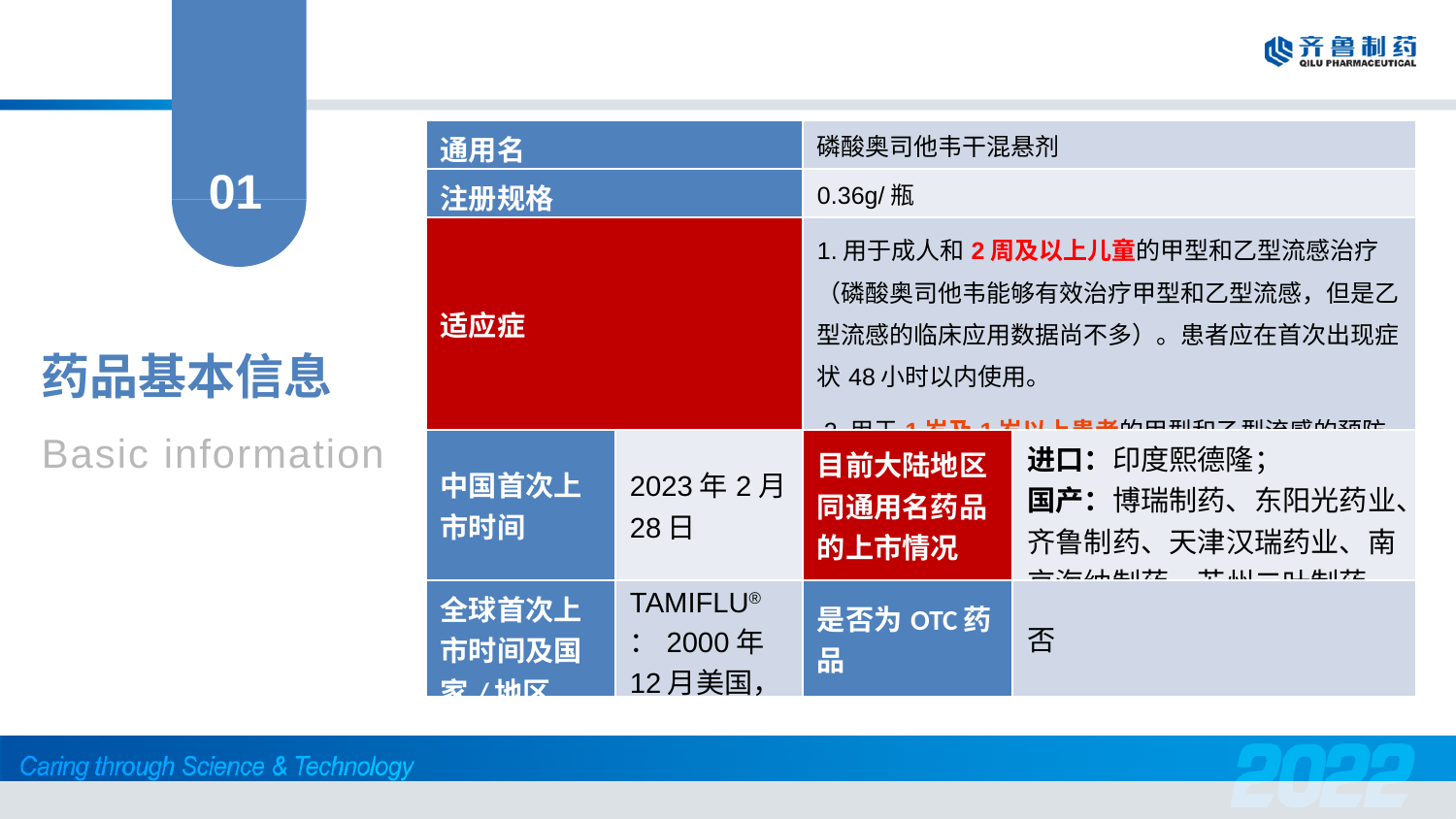

| 通用名 |  | 磷酸奥司他韦干混悬剂 |  |
| --- | --- | --- | --- |
| 注册规格 |  | 0.36g/瓶 |  |
| 适应症 |  | 1.用于成人和2周及以上儿童的甲型和乙型流感治疗（磷酸奥司他韦能够有效治疗甲型和乙型流感，但是乙型流感的临床应用数据尚不多）。患者应在首次出现症状48小时以内使用。 2.用于1岁及1岁以上患者的甲型和乙型流感的预防。 |  |
| 中国首次上市时间 | 2023年2月28日 | 目前大陆地区同通用名药品的上市情况 | 进口：印度熙德隆； 国产：博瑞制药、东阳光药业、齐鲁制药、天津汉瑞药业、南京海纳制药、苏州二叶制药 |
| 全球首次上市时间及国家/地区 | TAMIFLU®：2000年12月美国， | 是否为OTC药品 | 否 |
01
药品基本信息
Basic information